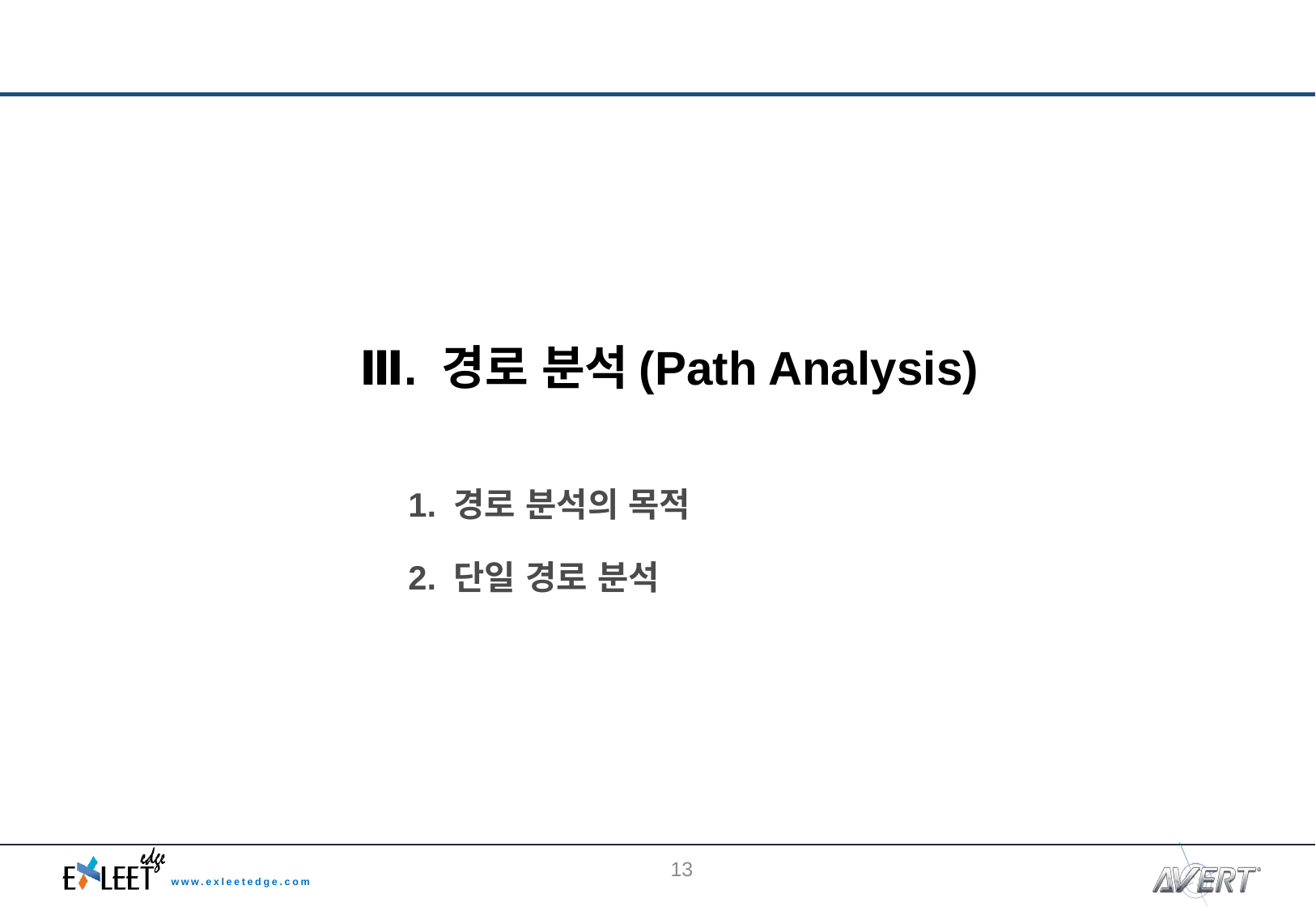

Ⅲ. 경로 분석(Path Analysis)

1. 경로 분석의 목적
2. 단일 경로 분석
13